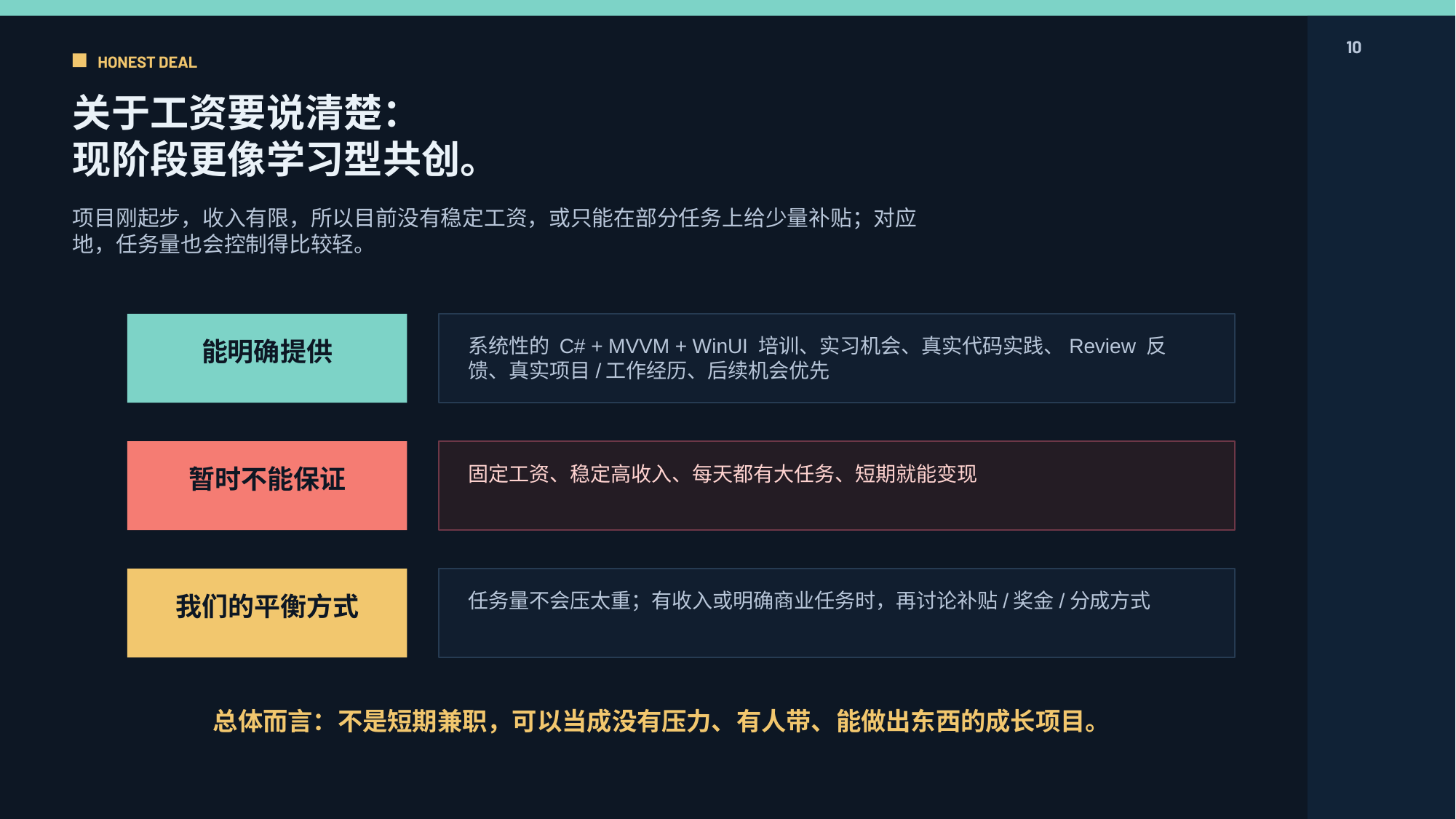

10
HONEST DEAL

关于工资要说清楚：
现阶段更像学习型共创。
项目刚起步，收入有限，所以目前没有稳定工资，或只能在部分任务上给少量补贴；对应地，任务量也会控制得比较轻。

系统性的 C# + MVVM + WinUI 培训、实习机会、真实代码实践、Review 反馈、真实项目/工作经历、后续机会优先
能明确提供

固定工资、稳定高收入、每天都有大任务、短期就能变现
暂时不能保证

任务量不会压太重；有收入或明确商业任务时，再讨论补贴/奖金/分成方式
我们的平衡方式
总体而言：不是短期兼职，可以当成没有压力、有人带、能做出东西的成长项目。